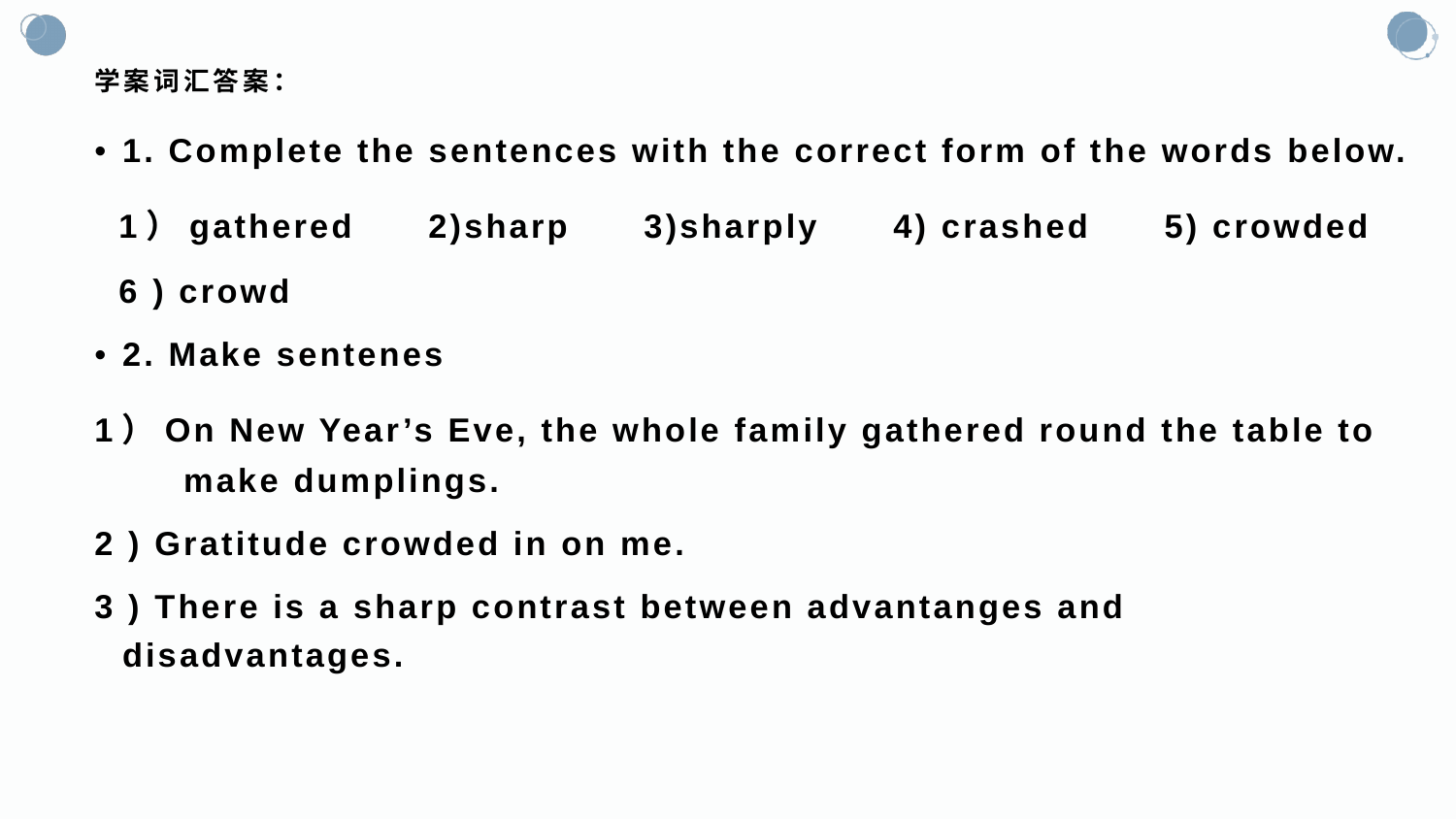

# 学案词汇答案：
1. Complete the sentences with the correct form of the words below.
  1）gathered      2)sharp      3)sharply      4) crashed      5) crowded
  6 ) crowd
2. Make sentenes
1）On New Year’s Eve, the whole family gathered round the table to         make dumplings.
2 ) Gratitude crowded in on me.
3 ) There is a sharp contrast between advantanges and disadvantages.